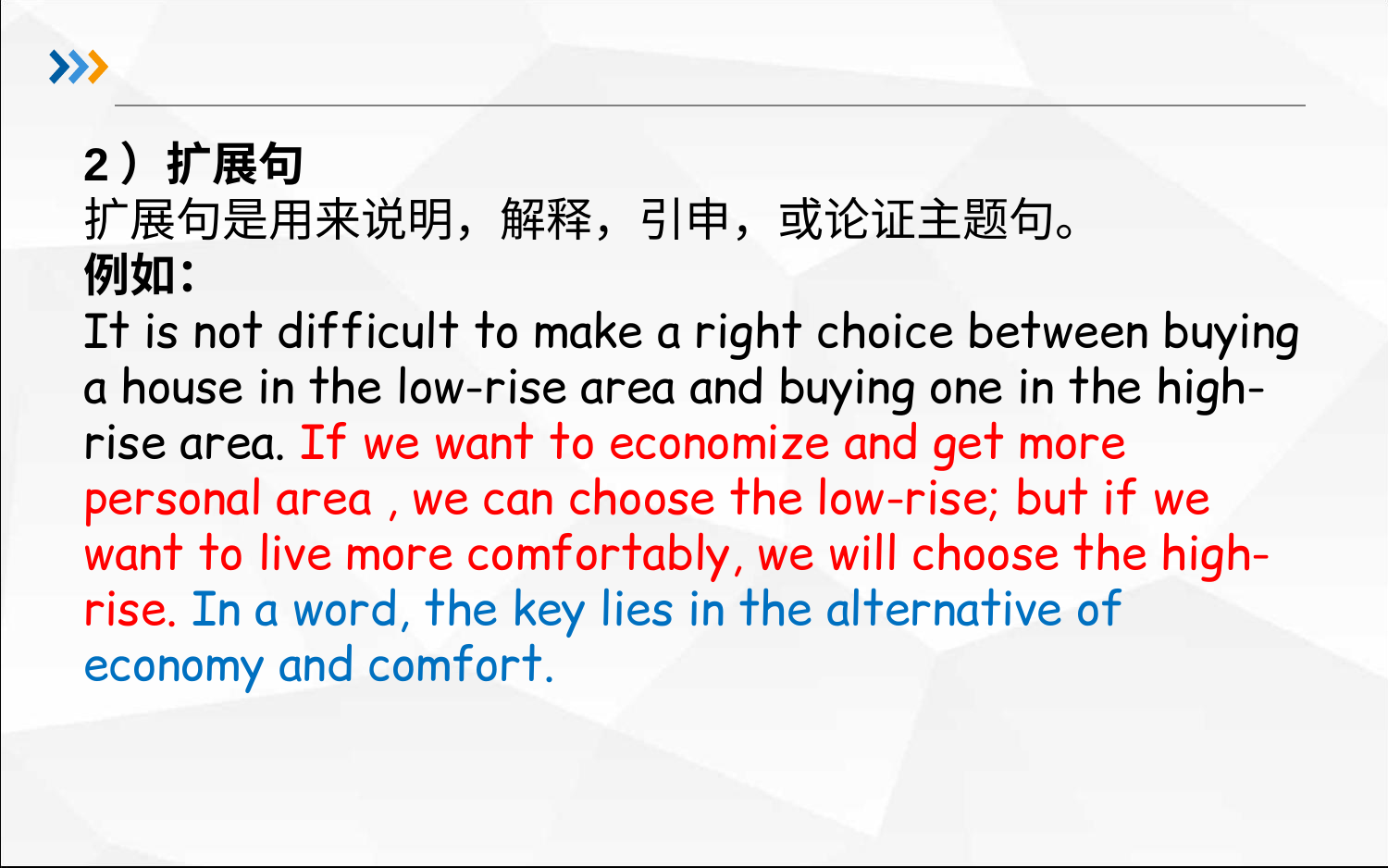

2）扩展句
扩展句是用来说明，解释，引申，或论证主题句。
例如：
It is not difficult to make a right choice between buying a house in the low-rise area and buying one in the high-rise area. If we want to economize and get more personal area , we can choose the low-rise; but if we want to live more comfortably, we will choose the high-rise. In a word, the key lies in the alternative of economy and comfort.